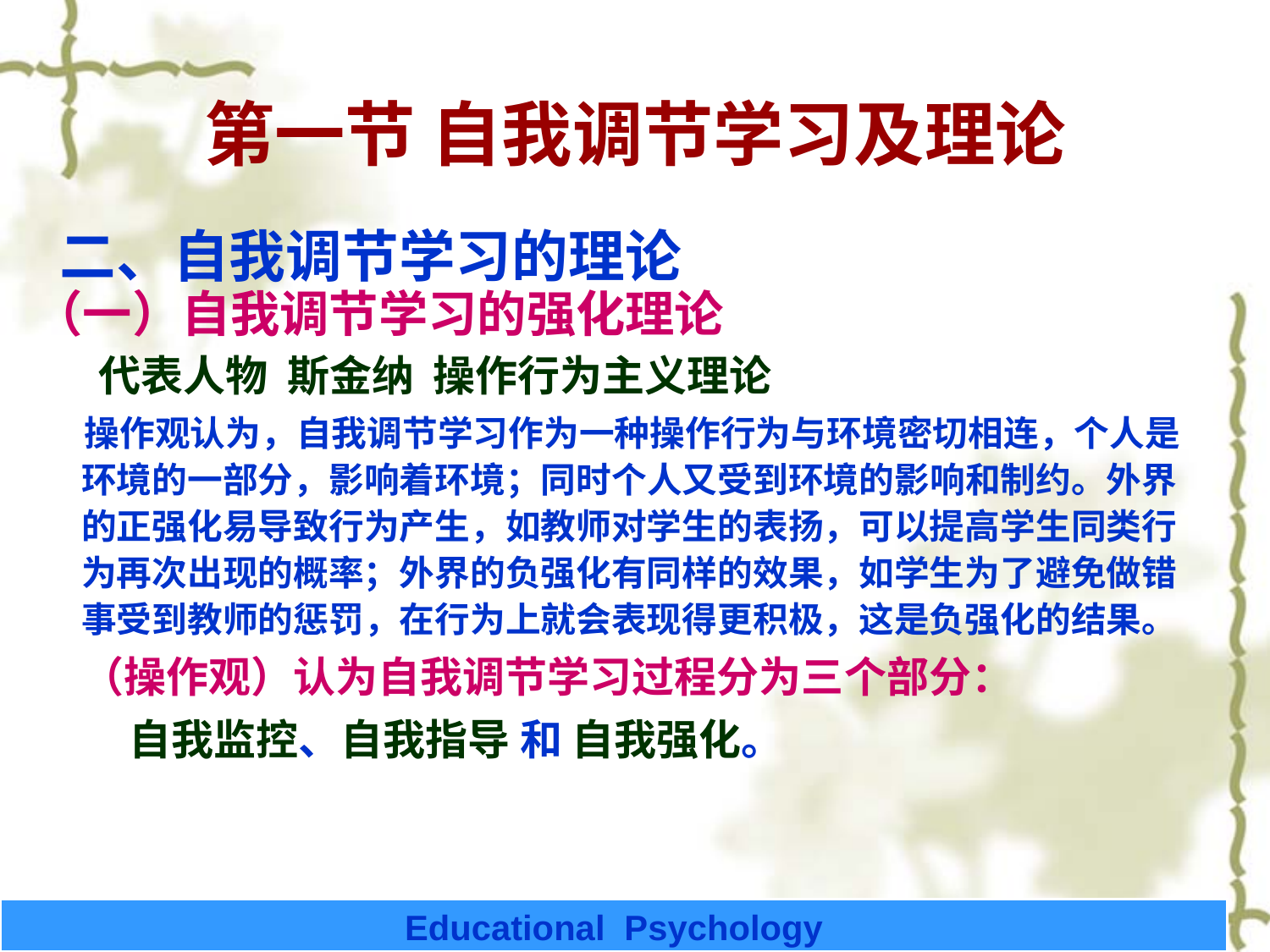

# 第一节 自我调节学习及理论
 二、自我调节学习的理论
（一）自我调节学习的强化理论
    代表人物  斯金纳  操作行为主义理论
      操作观认为，自我调节学习作为一种操作行为与环境密切相连，个人是环境的一部分，影响着环境；同时个人又受到环境的影响和制约。外界的正强化易导致行为产生，如教师对学生的表扬，可以提高学生同类行为再次出现的概率；外界的负强化有同样的效果，如学生为了避免做错事受到教师的惩罚，在行为上就会表现得更积极，这是负强化的结果。
    （操作观）认为自我调节学习过程分为三个部分：
         自我监控、自我指导 和 自我强化。

Educational  Psychology